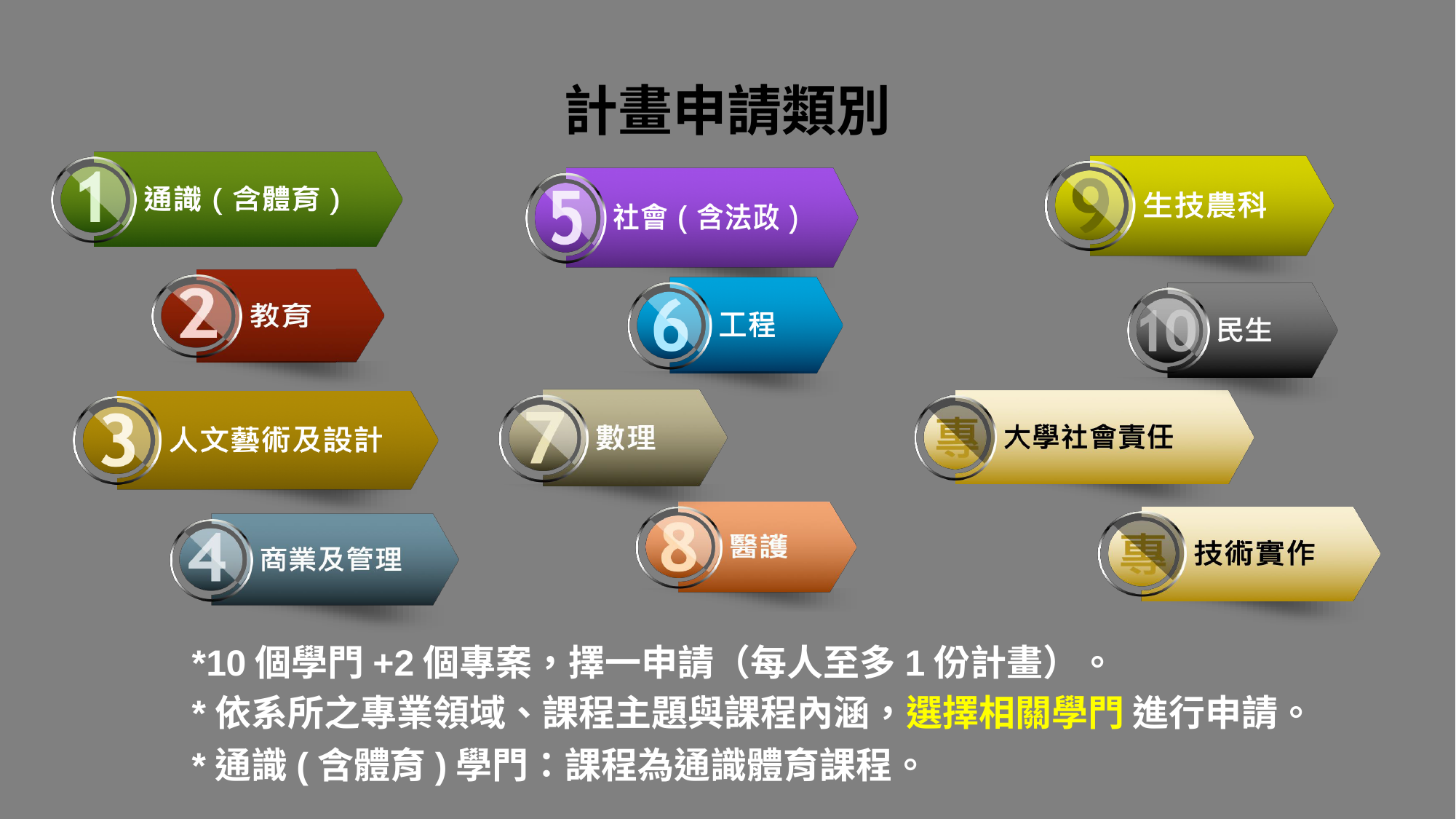

計畫申請類別

*10個學門+2個專案，擇一申請（每人至多1份計畫）。
*依系所之專業領域、課程主題與課程內涵，選擇相關學門 進行申請。
*通識(含體育)學門：課程為通識體育課程。